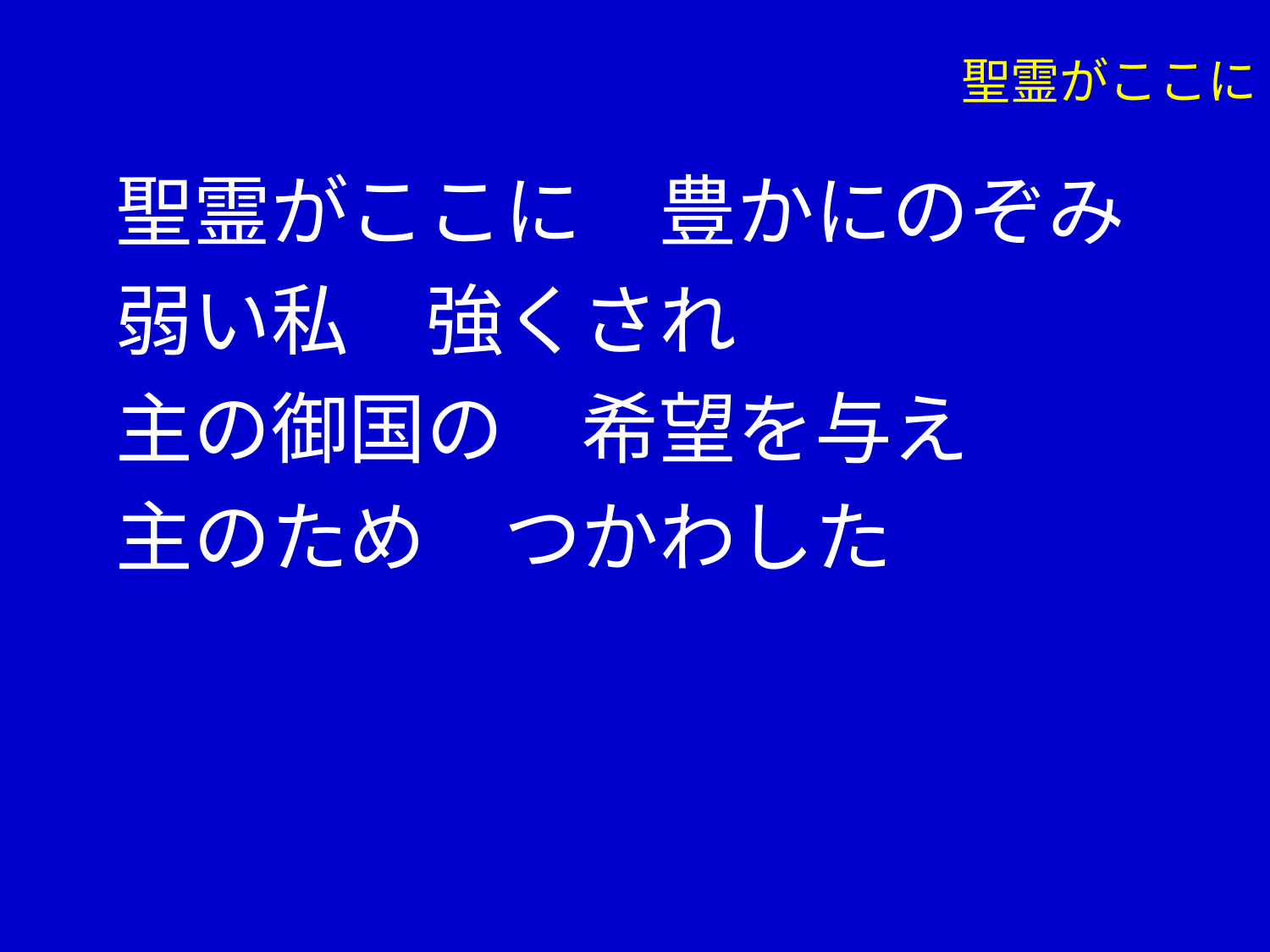

# 聖霊がここに
聖霊がここに　豊かにのぞみ
弱い私　強くされ
主の御国の　希望を与え
主のため　つかわした